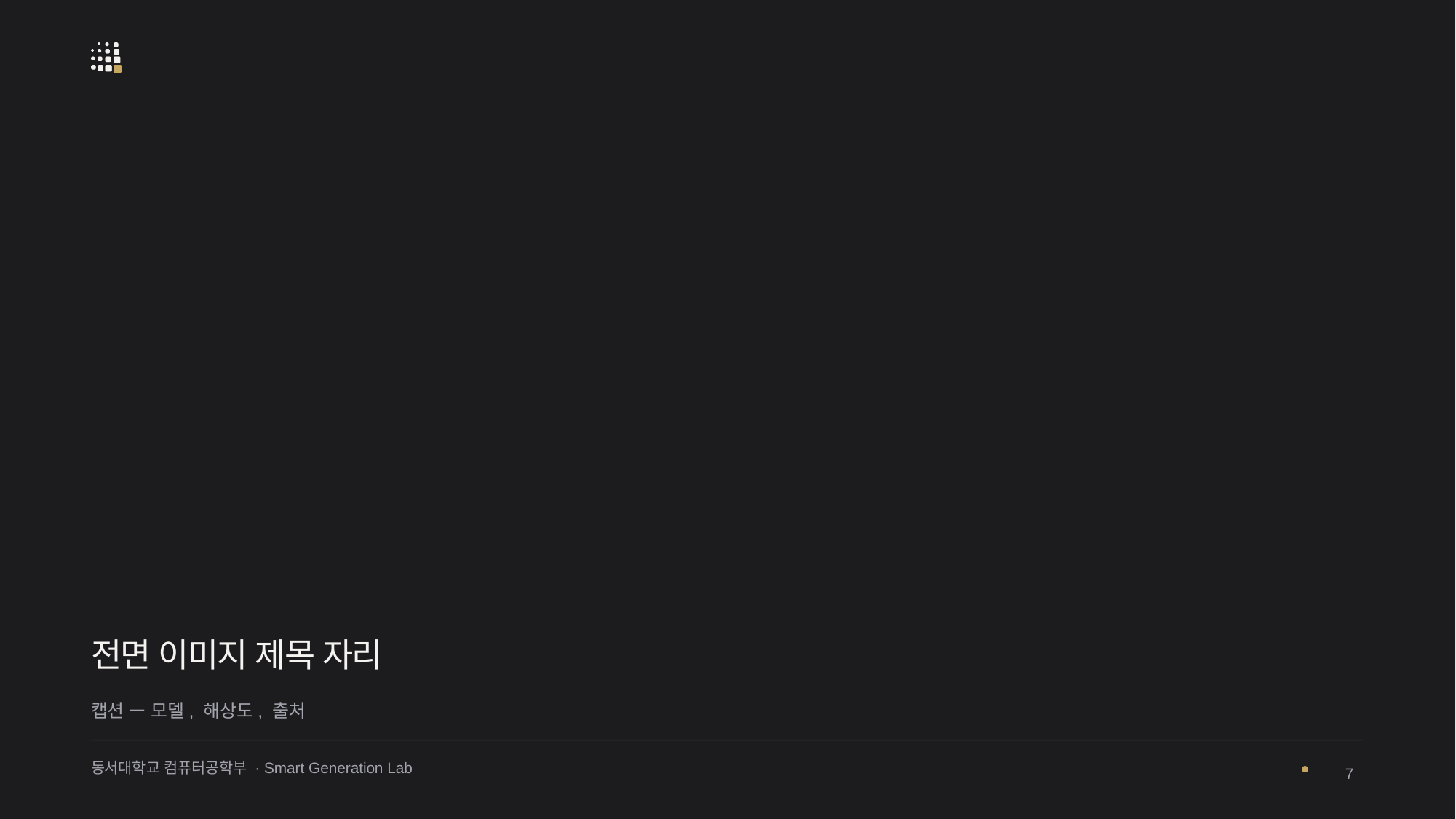

전면 이미지 제목 자리
캡션 — 모델, 해상도, 출처
7